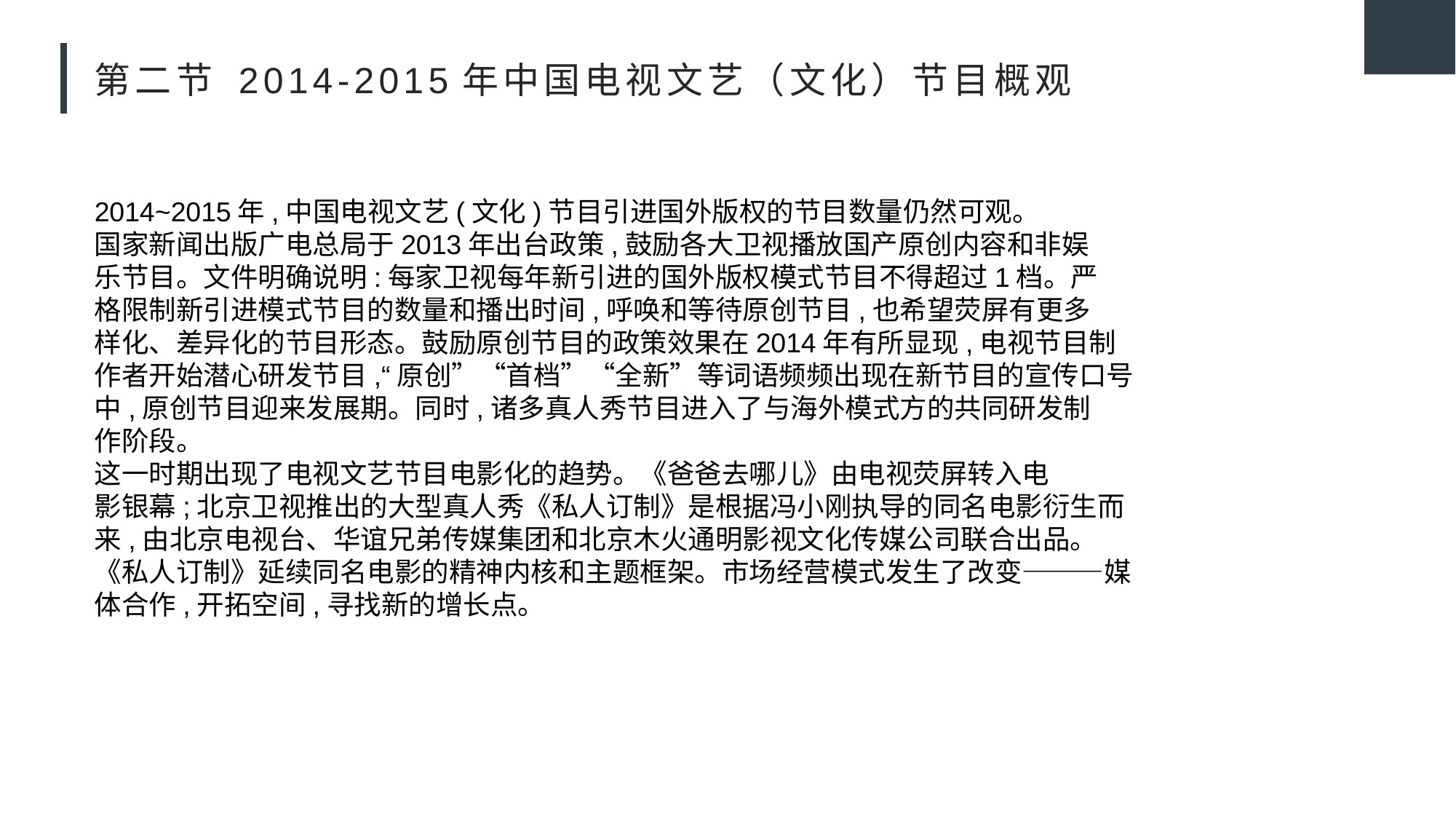

# 第二节 2014-2015年中国电视文艺（文化）节目概观
2014~2015年,中国电视文艺(文化)节目引进国外版权的节目数量仍然可观。
国家新闻出版广电总局于2013年出台政策,鼓励各大卫视播放国产原创内容和非娱
乐节目。文件明确说明:每家卫视每年新引进的国外版权模式节目不得超过1档。严
格限制新引进模式节目的数量和播出时间,呼唤和等待原创节目,也希望荧屏有更多
样化、差异化的节目形态。鼓励原创节目的政策效果在2014年有所显现,电视节目制
作者开始潜心研发节目,“原创”“首档”“全新”等词语频频出现在新节目的宣传口号
中,原创节目迎来发展期。同时,诸多真人秀节目进入了与海外模式方的共同研发制
作阶段。
这一时期出现了电视文艺节目电影化的趋势。《爸爸去哪儿》由电视荧屏转入电
影银幕;北京卫视推出的大型真人秀《私人订制》是根据冯小刚执导的同名电影衍生而
来,由北京电视台、华谊兄弟传媒集团和北京木火通明影视文化传媒公司联合出品。
《私人订制》延续同名电影的精神内核和主题框架。市场经营模式发生了改变———媒
体合作,开拓空间,寻找新的增长点。